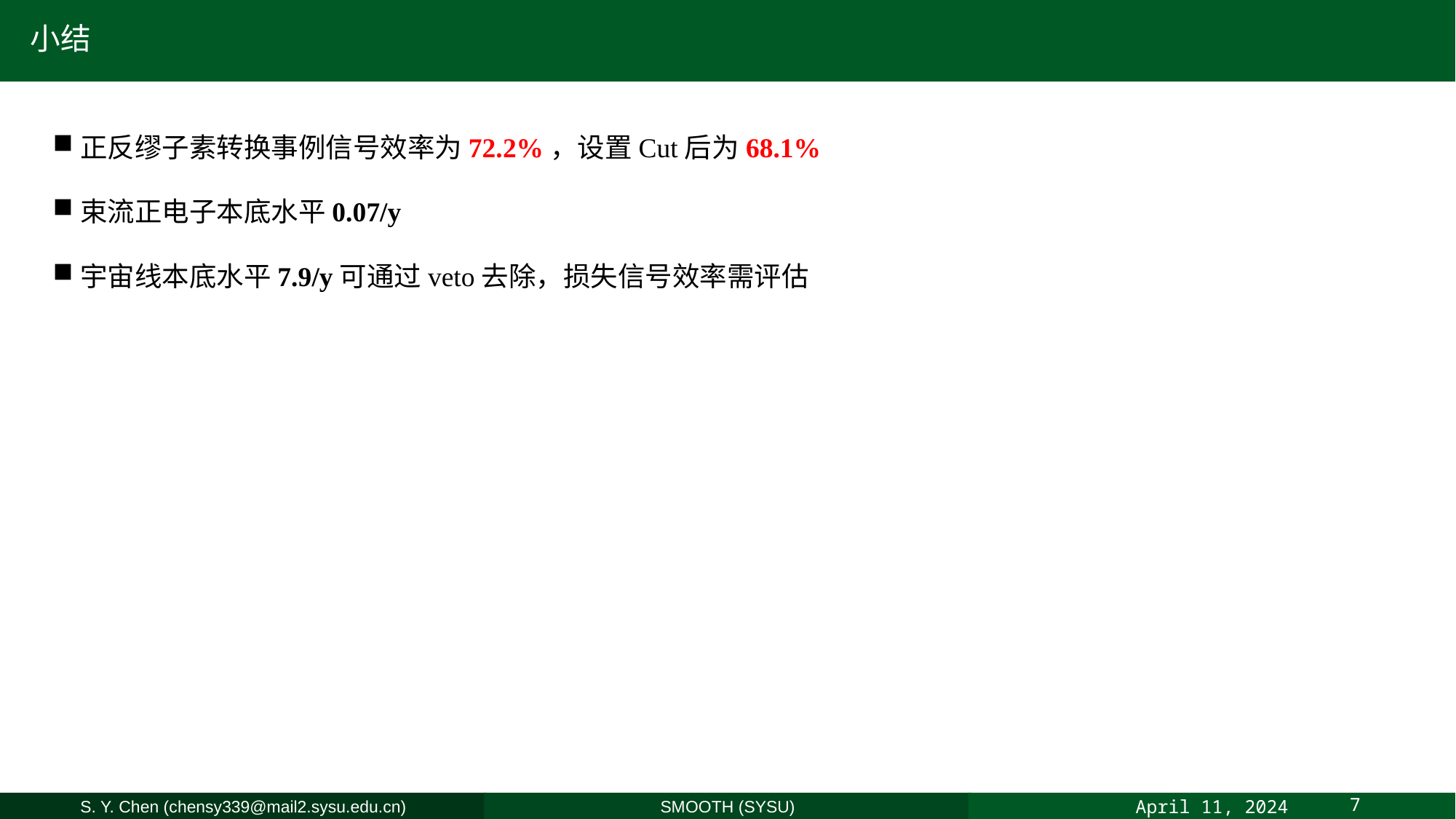

# 小结
正反缪子素转换事例信号效率为72.2%，设置Cut后为68.1%
束流正电子本底水平0.07/y
宇宙线本底水平7.9/y可通过veto去除，损失信号效率需评估